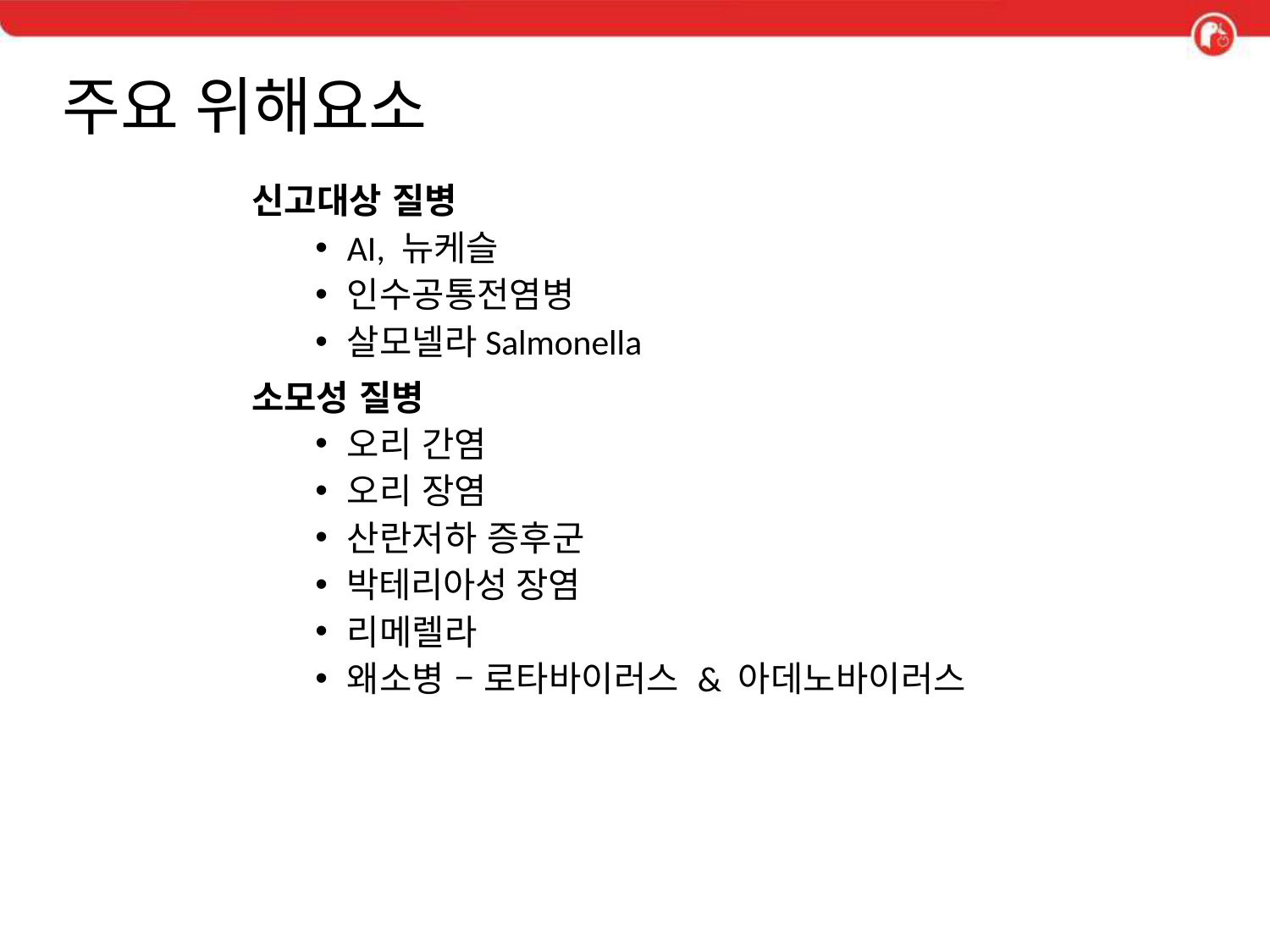

# 주요 위해요소
신고대상 질병
AI, 뉴케슬
인수공통전염병
살모넬라Salmonella
소모성 질병
오리 간염
오리 장염
산란저하 증후군
박테리아성 장염
리메렐라
왜소병 – 로타바이러스 & 아데노바이러스